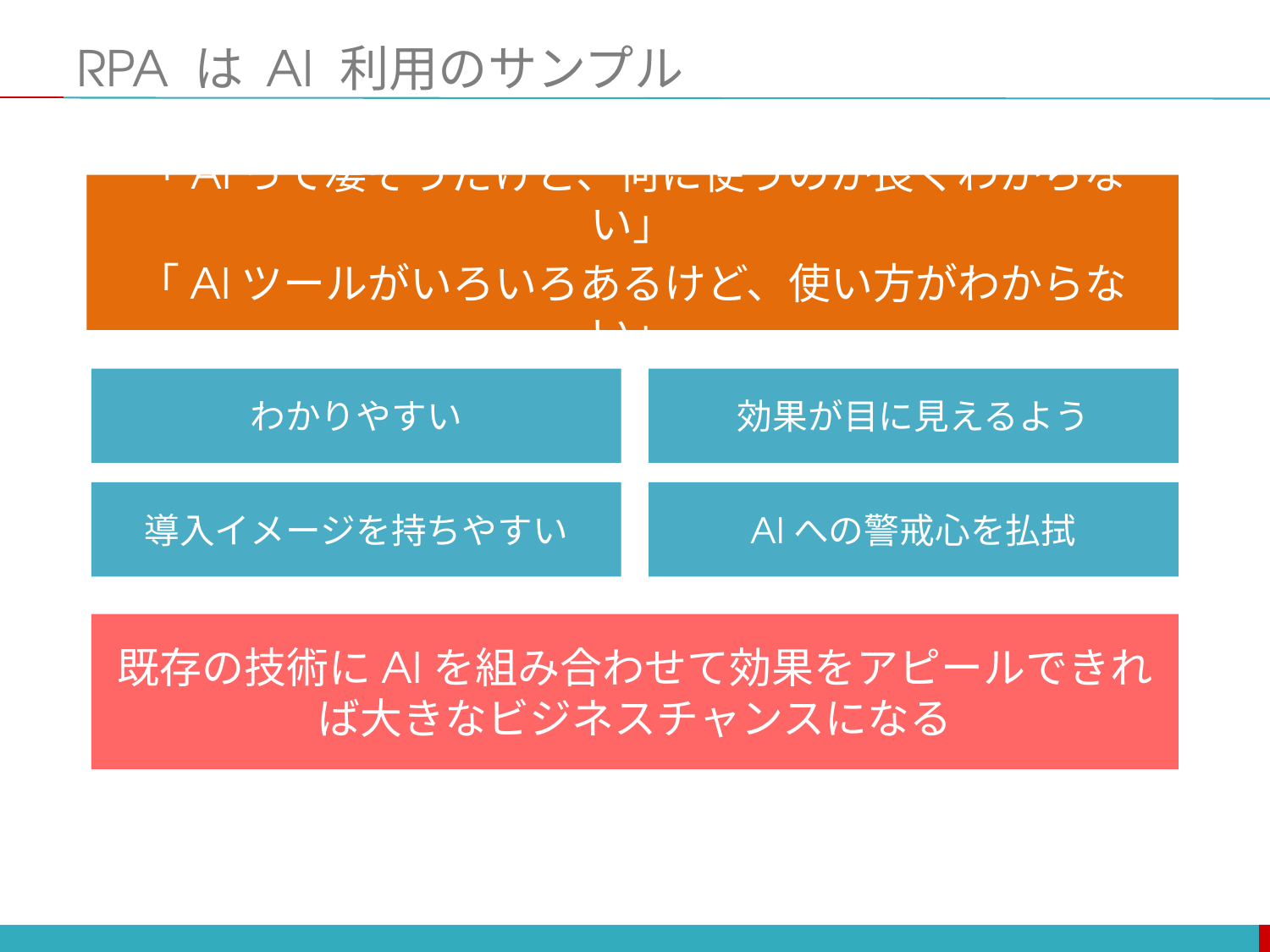

# RPA は AI 利用のサンプル
「AIって凄そうだけど、何に使うのか良くわからない」
「AIツールがいろいろあるけど、使い方がわからない」
わかりやすい
効果が目に見えるよう
導入イメージを持ちやすい
AIへの警戒心を払拭
既存の技術にAIを組み合わせて効果をアピールできれば大きなビジネスチャンスになる